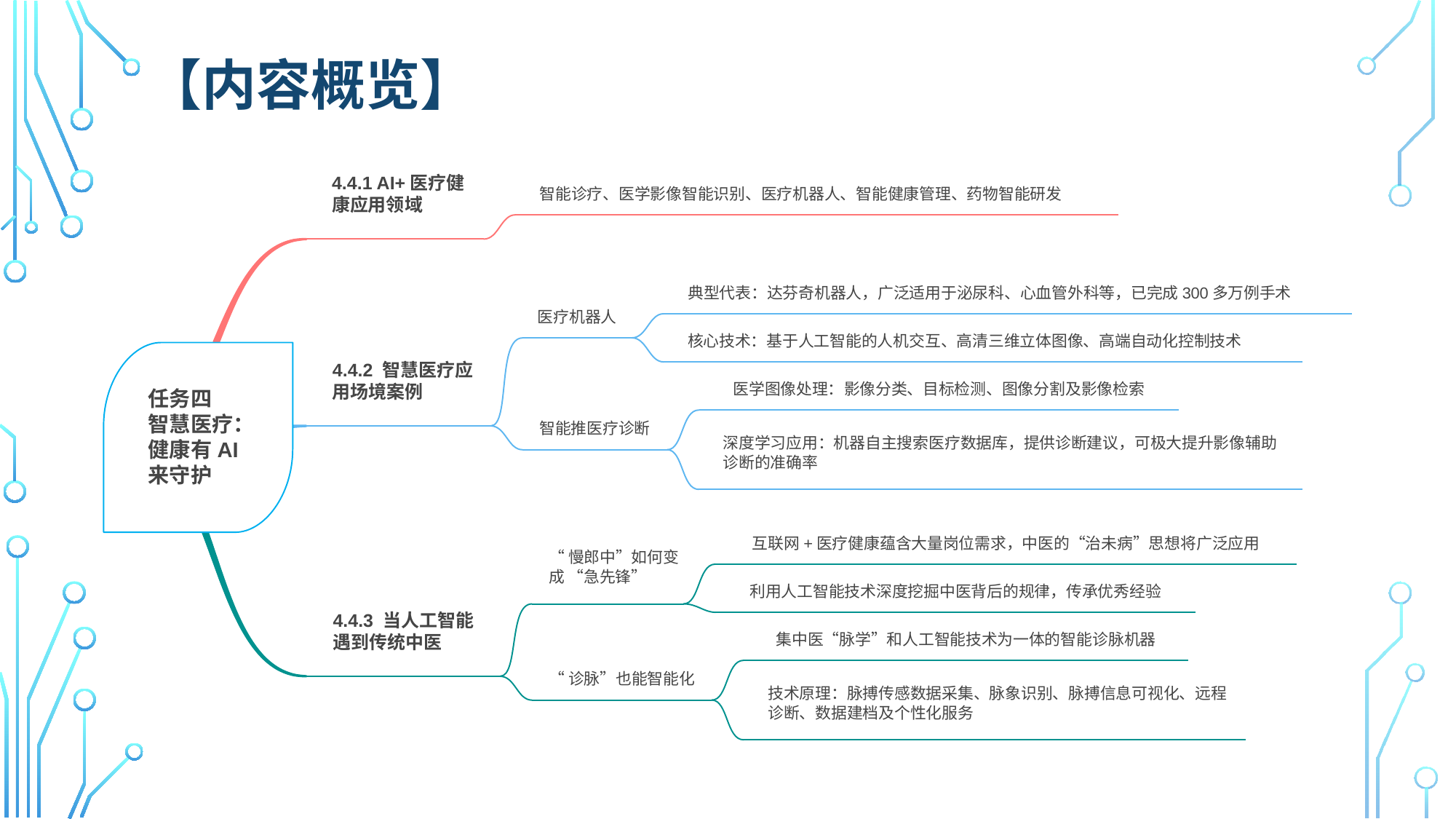

# 【内容概览】
4.4.1 AI+医疗健康应用领域
智能诊疗、医学影像智能识别、医疗机器人、智能健康管理、药物智能研发

典型代表：达芬奇机器人，广泛适用于泌尿科、心血管外科等，已完成300多万例手术
医疗机器人
核心技术：基于人工智能的人机交互、高清三维立体图像、高端自动化控制技术

4.4.2 智慧医疗应用场境案例

任务四
智慧医疗：
健康有AI
来守护

医学图像处理：影像分类、目标检测、图像分割及影像检索

智能推医疗诊断
深度学习应用：机器自主搜索医疗数据库，提供诊断建议，可极大提升影像辅助诊断的准确率

互联网+医疗健康蕴含大量岗位需求，中医的“治未病”思想将广泛应用
“慢郎中”如何变成 “急先锋”

利用人工智能技术深度挖掘中医背后的规律，传承优秀经验

4.4.3 当人工智能遇到传统中医

集中医“脉学”和人工智能技术为一体的智能诊脉机器

“诊脉”也能智能化
技术原理：脉搏传感数据采集、脉象识别、脉搏信息可视化、远程诊断、数据建档及个性化服务